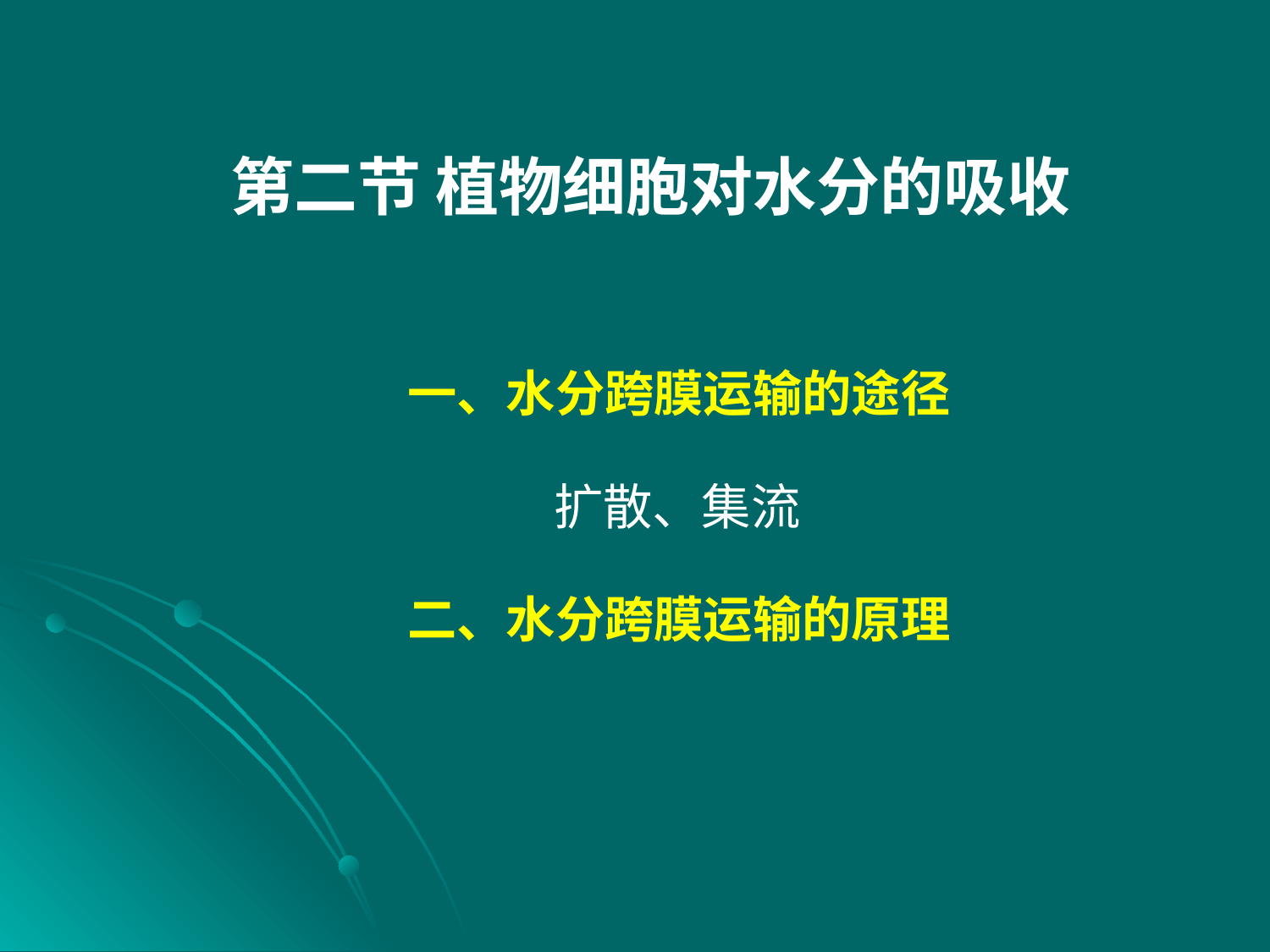

# 第二节 植物细胞对水分的吸收
一、水分跨膜运输的途径
            扩散、集流
二、水分跨膜运输的原理